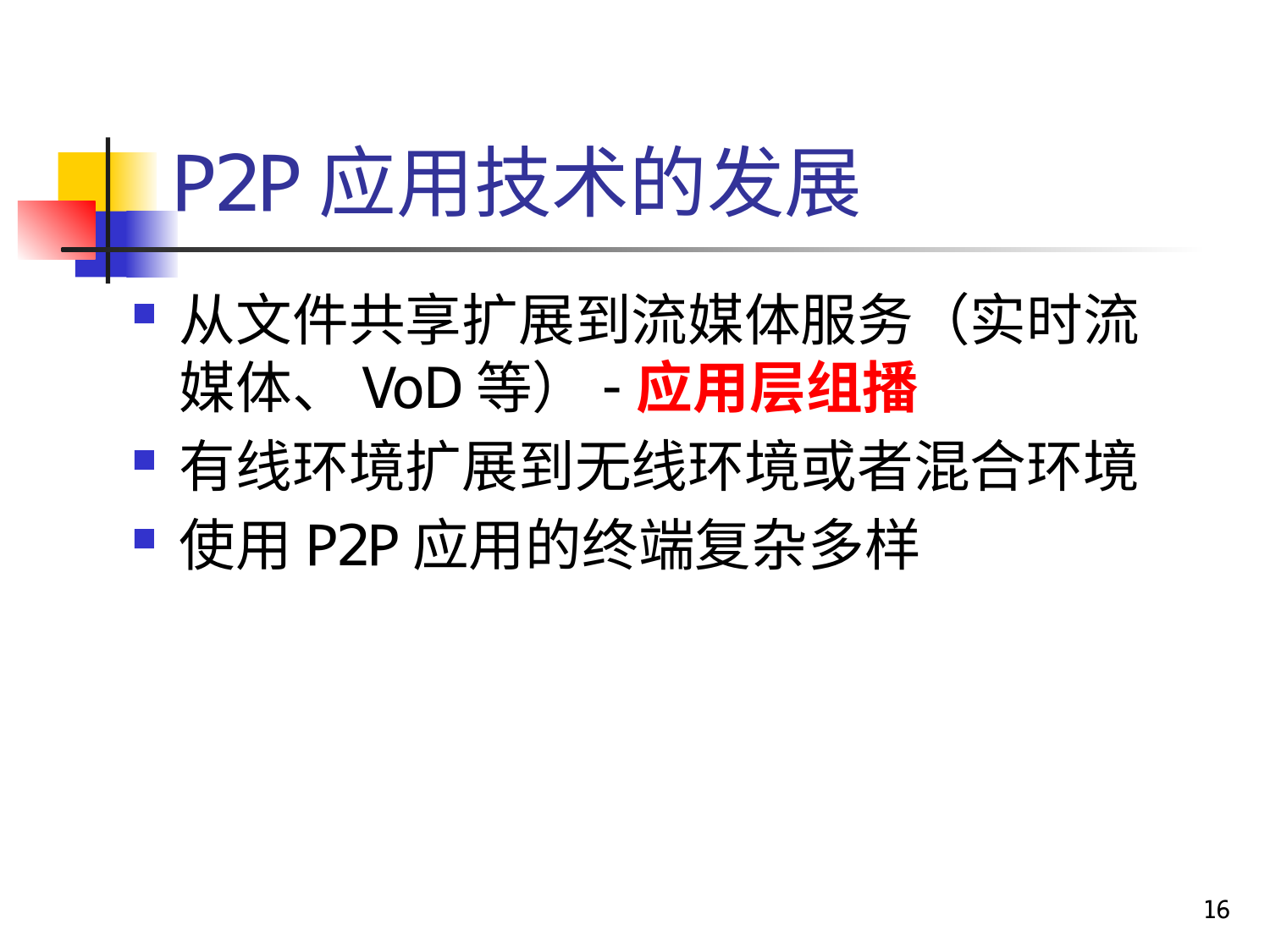

# P2P应用技术的发展
从文件共享扩展到流媒体服务（实时流媒体、VoD等）-应用层组播
有线环境扩展到无线环境或者混合环境
使用P2P应用的终端复杂多样
16